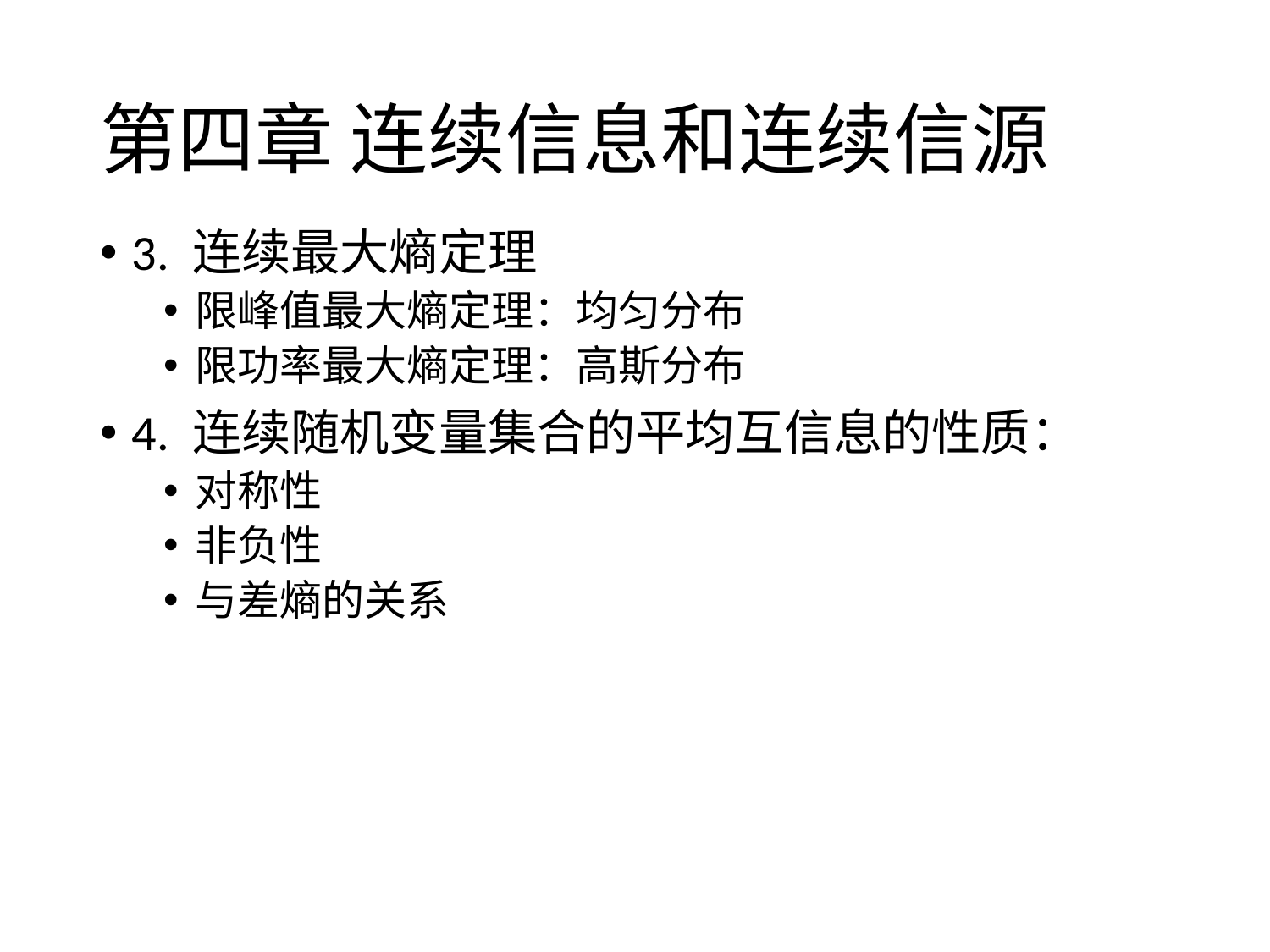

# 第四章 连续信息和连续信源
3. 连续最大熵定理
限峰值最大熵定理：均匀分布
限功率最大熵定理：高斯分布
4. 连续随机变量集合的平均互信息的性质：
对称性
非负性
与差熵的关系